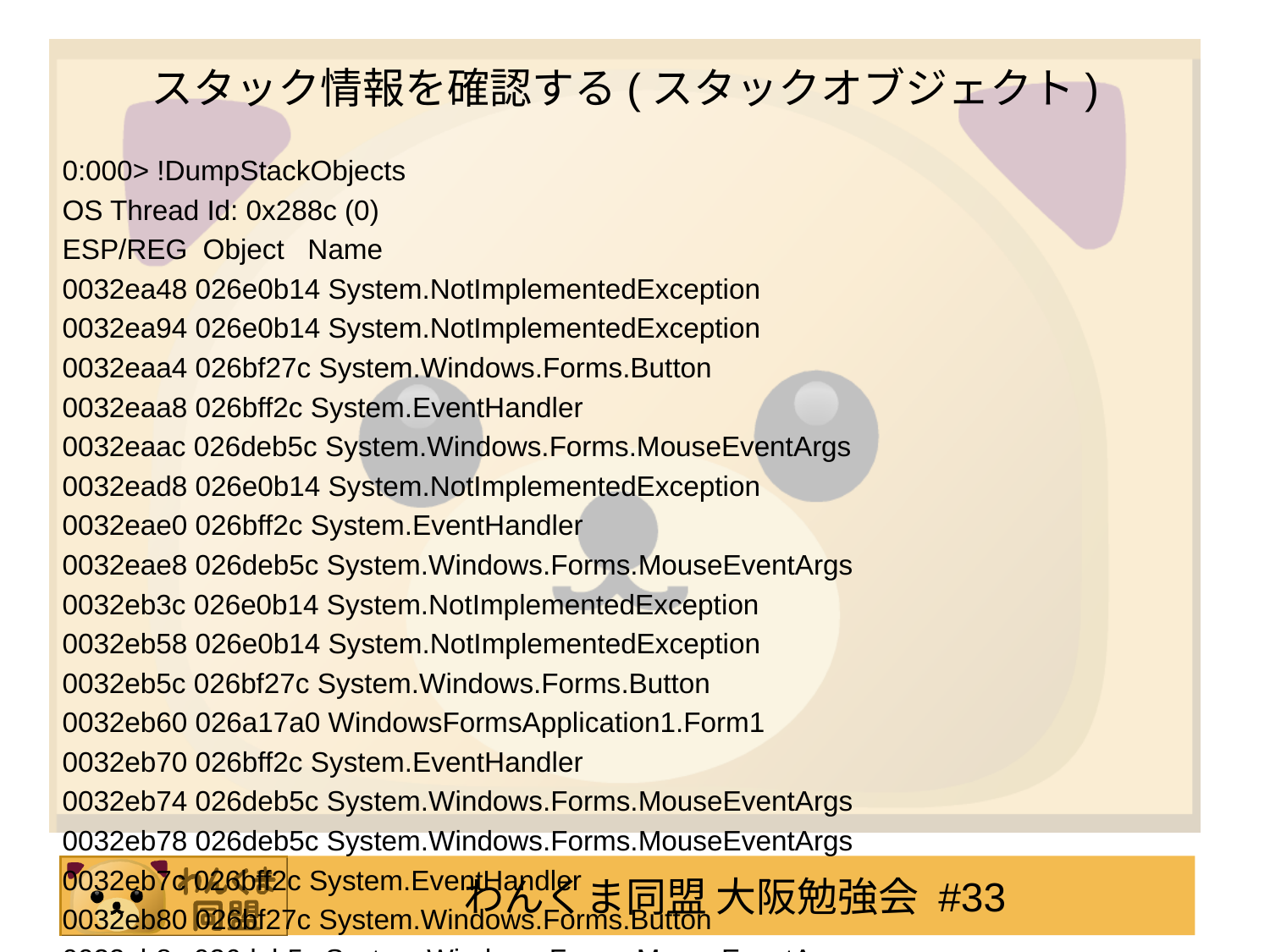

# スタック情報を確認する(スタックオブジェクト)
0:000> !DumpStackObjects
OS Thread Id: 0x288c (0)
ESP/REG  Object   Name
0032ea48 026e0b14 System.NotImplementedException
0032ea94 026e0b14 System.NotImplementedException
0032eaa4 026bf27c System.Windows.Forms.Button
0032eaa8 026bff2c System.EventHandler
0032eaac 026deb5c System.Windows.Forms.MouseEventArgs
0032ead8 026e0b14 System.NotImplementedException
0032eae0 026bff2c System.EventHandler
0032eae8 026deb5c System.Windows.Forms.MouseEventArgs
0032eb3c 026e0b14 System.NotImplementedException
0032eb58 026e0b14 System.NotImplementedException
0032eb5c 026bf27c System.Windows.Forms.Button
0032eb60 026a17a0 WindowsFormsApplication1.Form1
0032eb70 026bff2c System.EventHandler
0032eb74 026deb5c System.Windows.Forms.MouseEventArgs
0032eb78 026deb5c System.Windows.Forms.MouseEventArgs
0032eb7c 026bff2c System.EventHandler
0032eb80 026bf27c System.Windows.Forms.Button
0032eb8c 026deb5c System.Windows.Forms.MouseEventArgs
0032eb90 026bfecc System.ComponentModel.EventHandlerList
0032eb98 026bf27c System.Windows.Forms.Button
0032eb9c 026deb5c System.Windows.Forms.MouseEventArgs
0032eba8 026bf27c System.Windows.Forms.Button
0032ebac 026deb5c System.Windows.Forms.MouseEventArgs
0032ebd4 026bf27c System.Windows.Forms.Button
0032ebec 026deb0c System.Windows.Forms.MouseEventArgs
0032ec90 026bf27c System.Windows.Forms.Button
0032ecac 026bf34c System.Windows.Forms.Control+ControlNativeWindow
0032ecb8 026bf27c System.Windows.Forms.Button
0032ecec 026bf27c System.Windows.Forms.Button
0032ecf0 026bf34c System.Windows.Forms.Control+ControlNativeWindow
0032ed14 026bf34c System.Windows.Forms.Control+ControlNativeWindow
0032ed24 026bf34c System.Windows.Forms.Control+ControlNativeWindow
0032ee68 026a21dc System.Windows.Forms.Application+ThreadContext
0032eec0 026a21dc System.Windows.Forms.Application+ThreadContext
0032ef04 026c60b8 System.Windows.Forms.NativeMethods+MSG[]
0032ef08 026a21dc System.Windows.Forms.Application+ThreadContext
0032ef10 026c5764 System.Windows.Forms.Application+ComponentManager
0032ef58 026c0df8 System.Windows.Forms.ApplicationContext
0032ef60 026c0df8 System.Windows.Forms.ApplicationContext